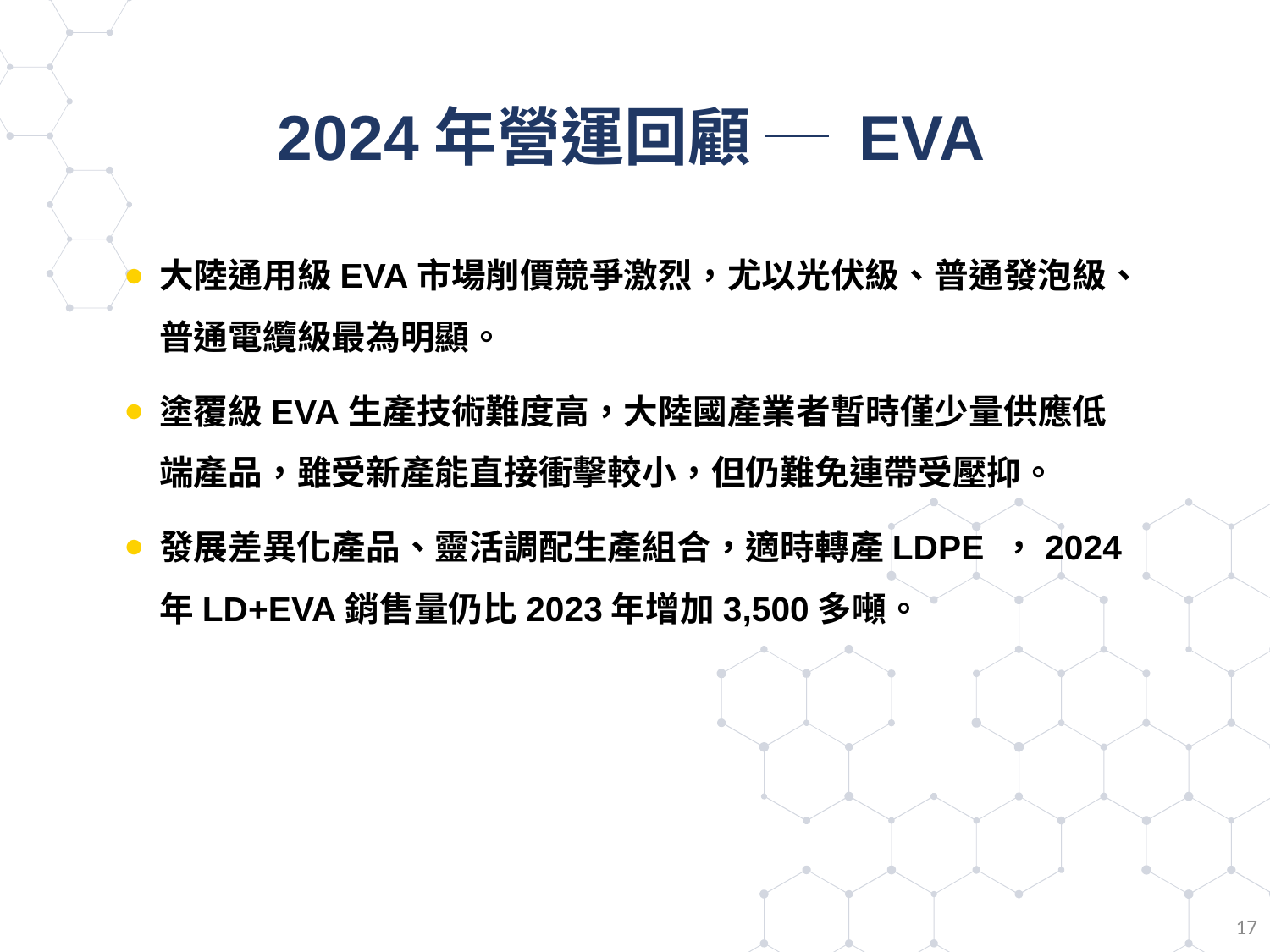

# 2024年營運回顧 ─ EVA
大陸通用級EVA市場削價競爭激烈，尤以光伏級、普通發泡級、普通電纜級最為明顯。
塗覆級EVA生產技術難度高，大陸國產業者暫時僅少量供應低端產品，雖受新產能直接衝擊較小，但仍難免連帶受壓抑。
發展差異化產品、靈活調配生產組合，適時轉產LDPE ，2024年LD+EVA銷售量仍比2023年增加3,500多噸。
17